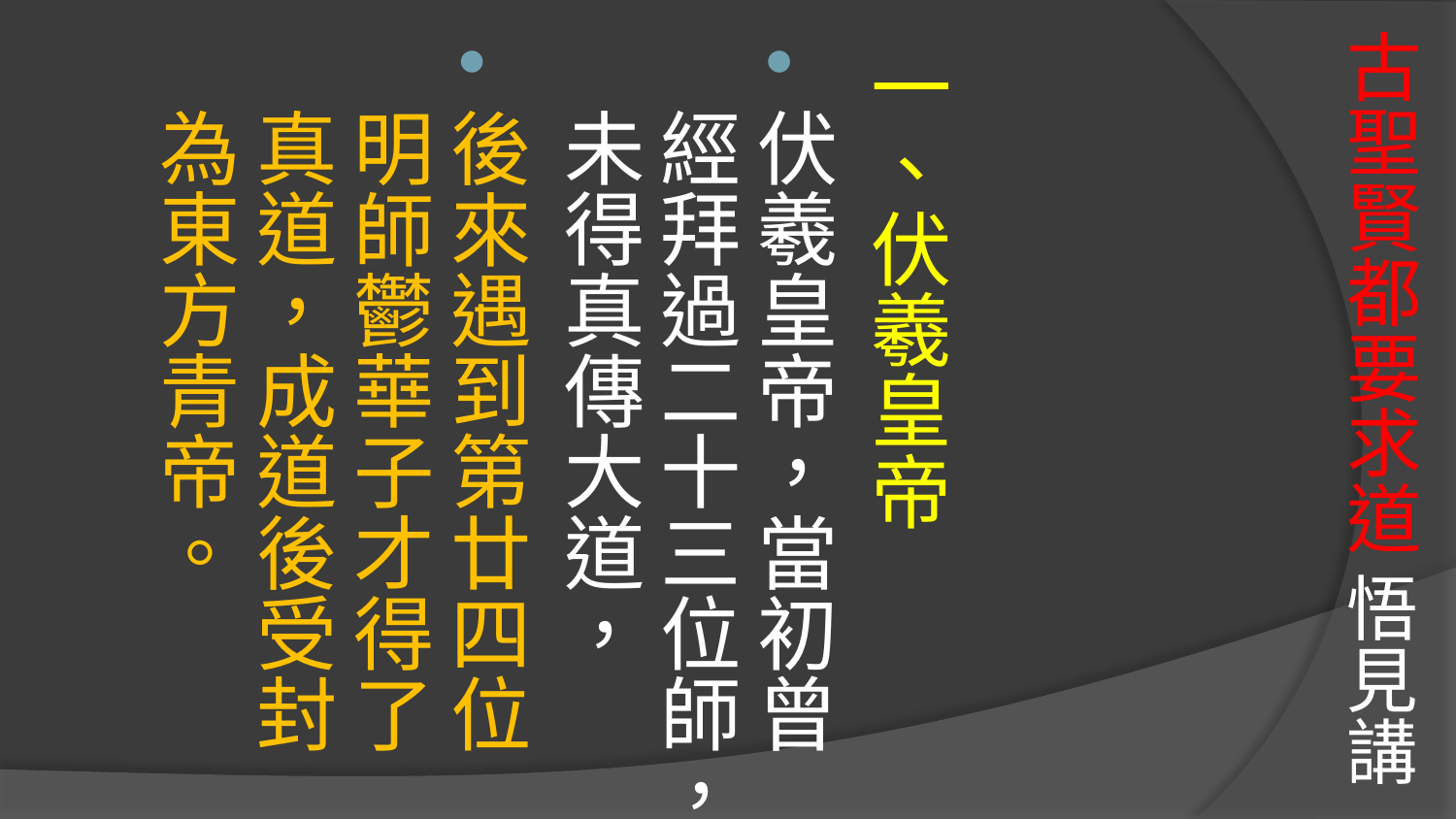

# 古聖賢都要求道 悟見講
一、伏羲皇帝
伏羲皇帝，當初曾經拜過二十三位師，未得真傳大道，
後來遇到第廿四位明師鬱華子才得了真道，成道後受封為東方青帝。